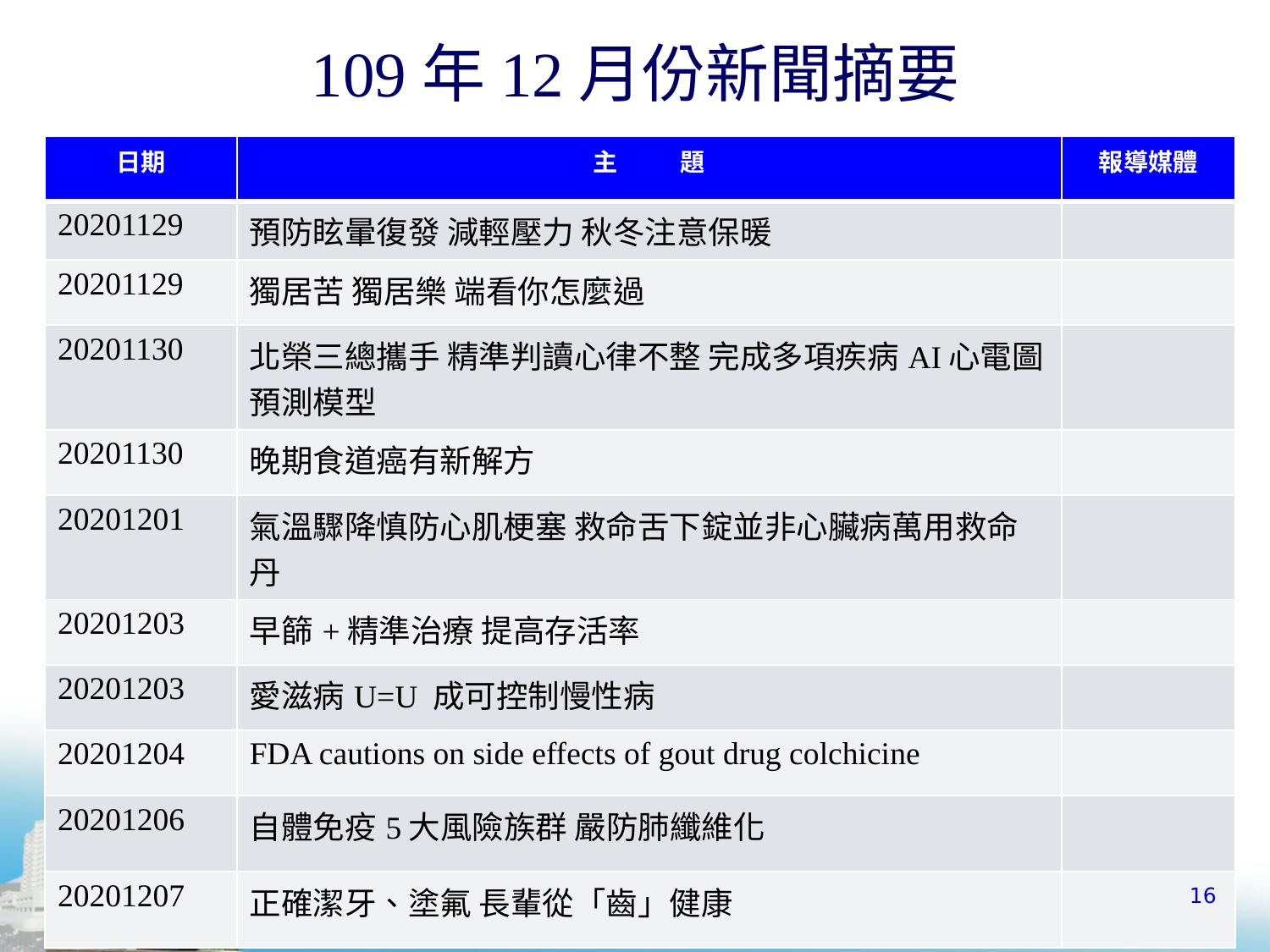

# 109年12月份新聞摘要
| 日期 | 主 題 | 報導媒體 |
| --- | --- | --- |
| 20201129 | 預防眩暈復發 減輕壓力 秋冬注意保暖 |  |
| 20201129 | 獨居苦 獨居樂 端看你怎麼過 |  |
| 20201130 | 北榮三總攜手 精準判讀心律不整 完成多項疾病AI心電圖預測模型 |  |
| 20201130 | 晚期食道癌有新解方 |  |
| 20201201 | 氣溫驟降慎防心肌梗塞 救命舌下錠並非心臟病萬用救命丹 |  |
| 20201203 | 早篩+精準治療 提高存活率 |  |
| 20201203 | 愛滋病U=U 成可控制慢性病 |  |
| 20201204 | FDA cautions on side effects of gout drug colchicine |  |
| 20201206 | 自體免疫5大風險族群 嚴防肺纖維化 |  |
| 20201207 | 正確潔牙、塗氟 長輩從「齒」健康 |  |
16